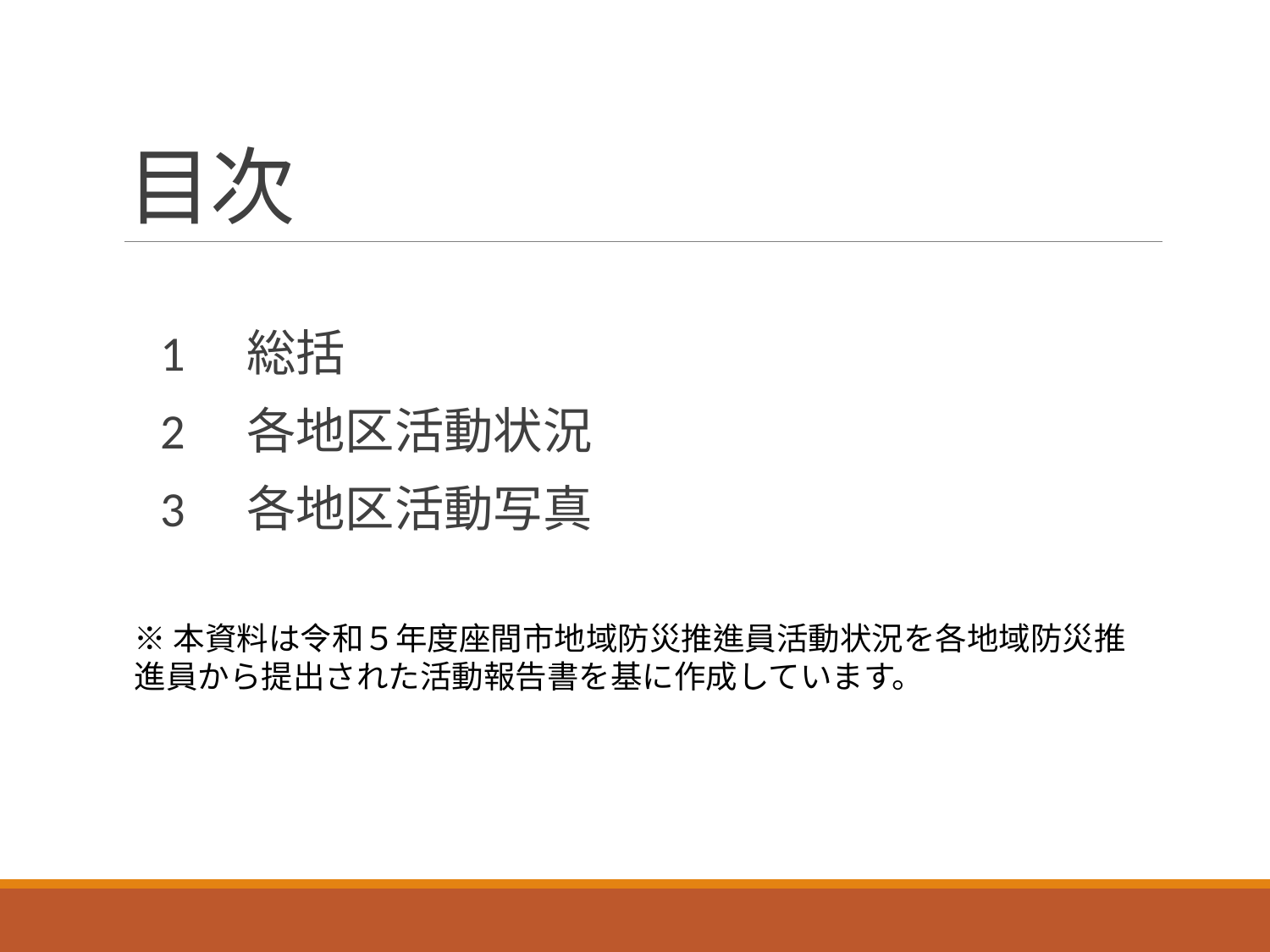

# 目次
1　総括
2　各地区活動状況
3　各地区活動写真
※本資料は令和５年度座間市地域防災推進員活動状況を各地域防災推進員から提出された活動報告書を基に作成しています。